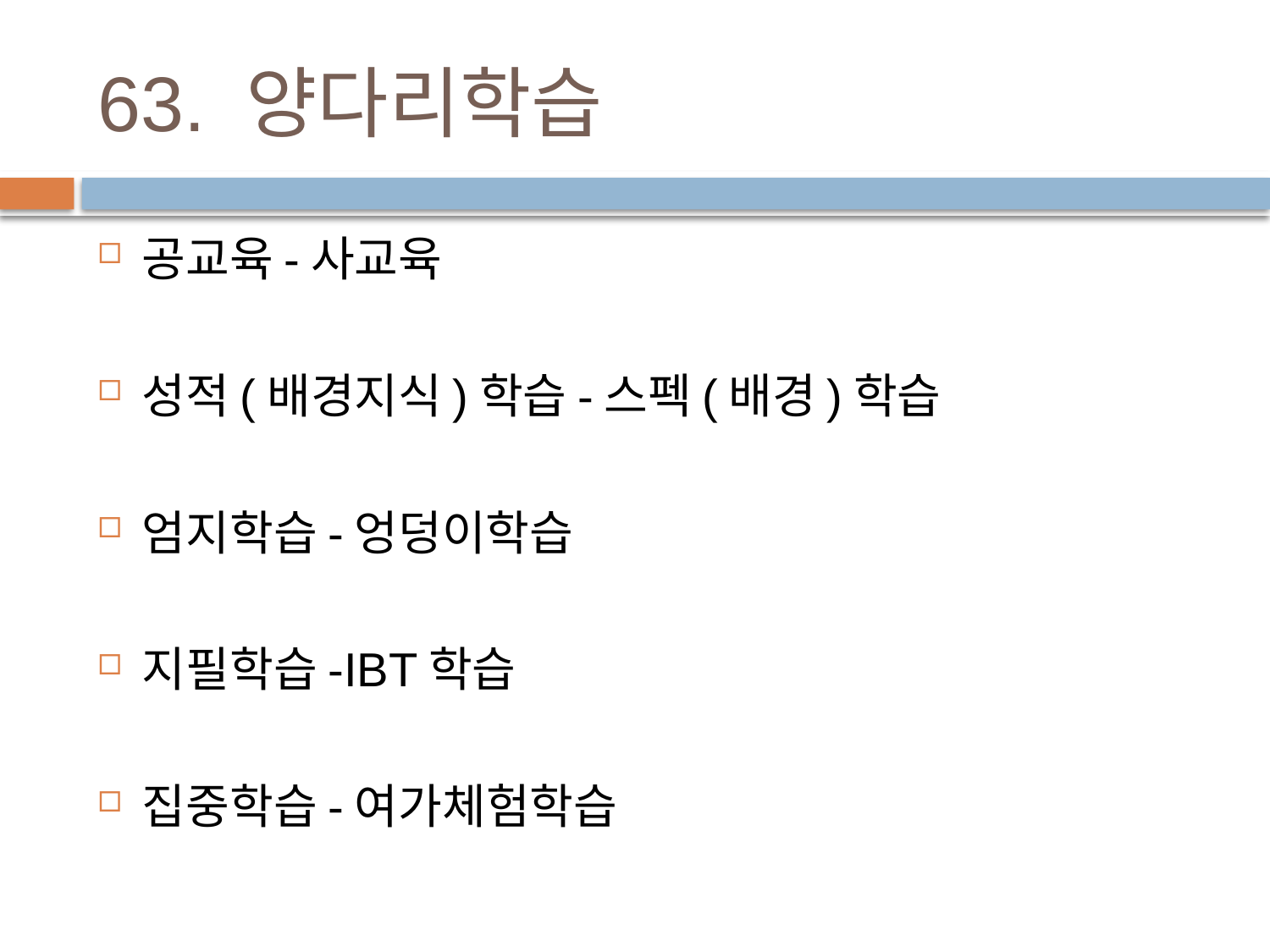

# 63. 양다리학습
공교육-사교육

성적(배경지식)학습-스펙(배경)학습

엄지학습-엉덩이학습

지필학습-IBT학습

집중학습-여가체험학습